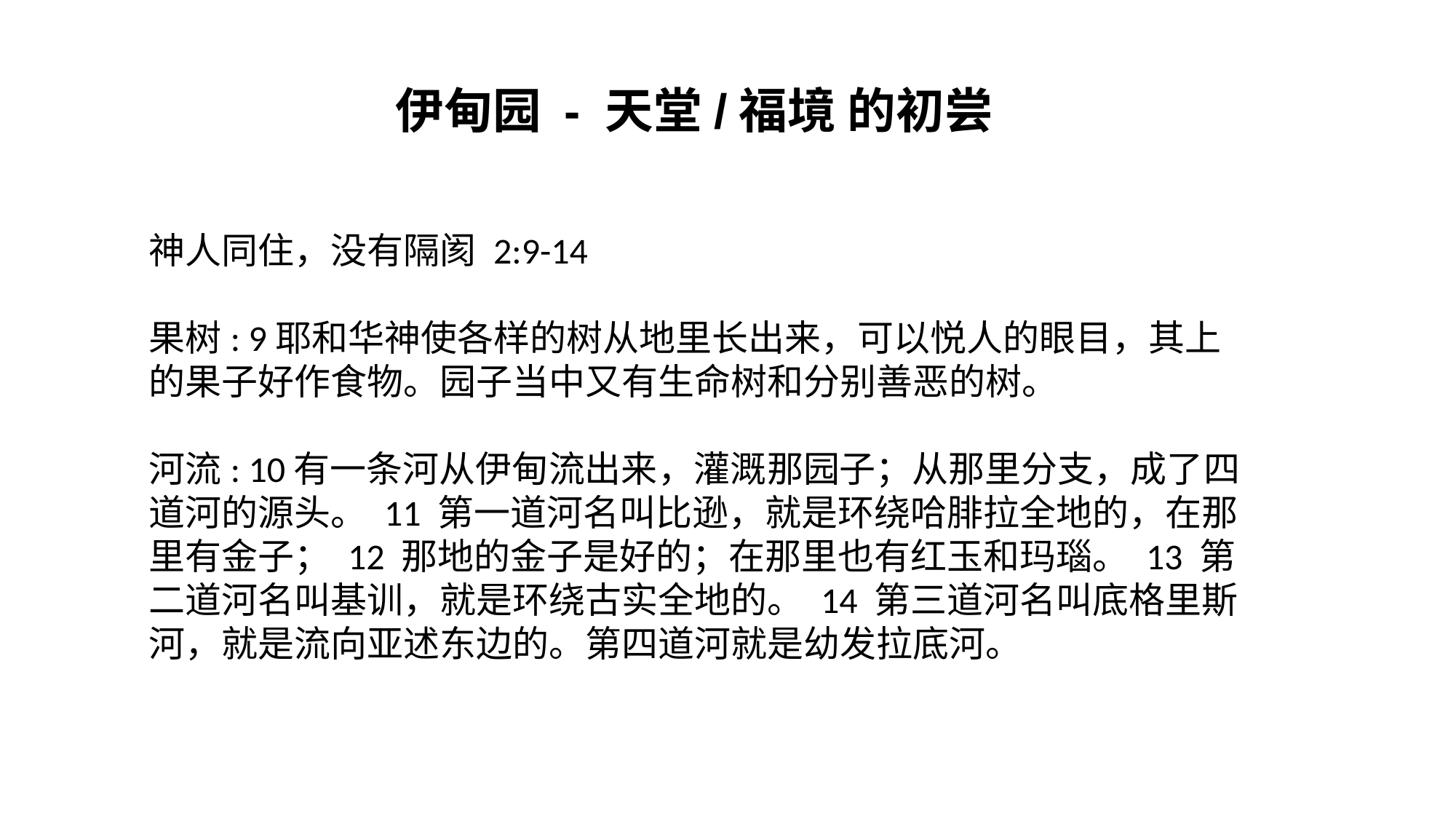

伊甸园 - 天堂/福境 的初尝
神人同住，没有隔阂 2:9-14

果树: 9耶和华神使各样的树从地里长出来，可以悦人的眼目，其上的果子好作食物。园子当中又有生命树和分别善恶的树。

河流: 10有一条河从伊甸流出来，灌溉那园子；从那里分支，成了四道河的源头。 11 第一道河名叫比逊，就是环绕哈腓拉全地的，在那里有金子； 12 那地的金子是好的；在那里也有红玉和玛瑙。 13 第二道河名叫基训，就是环绕古实全地的。 14 第三道河名叫底格里斯河，就是流向亚述东边的。第四道河就是幼发拉底河。